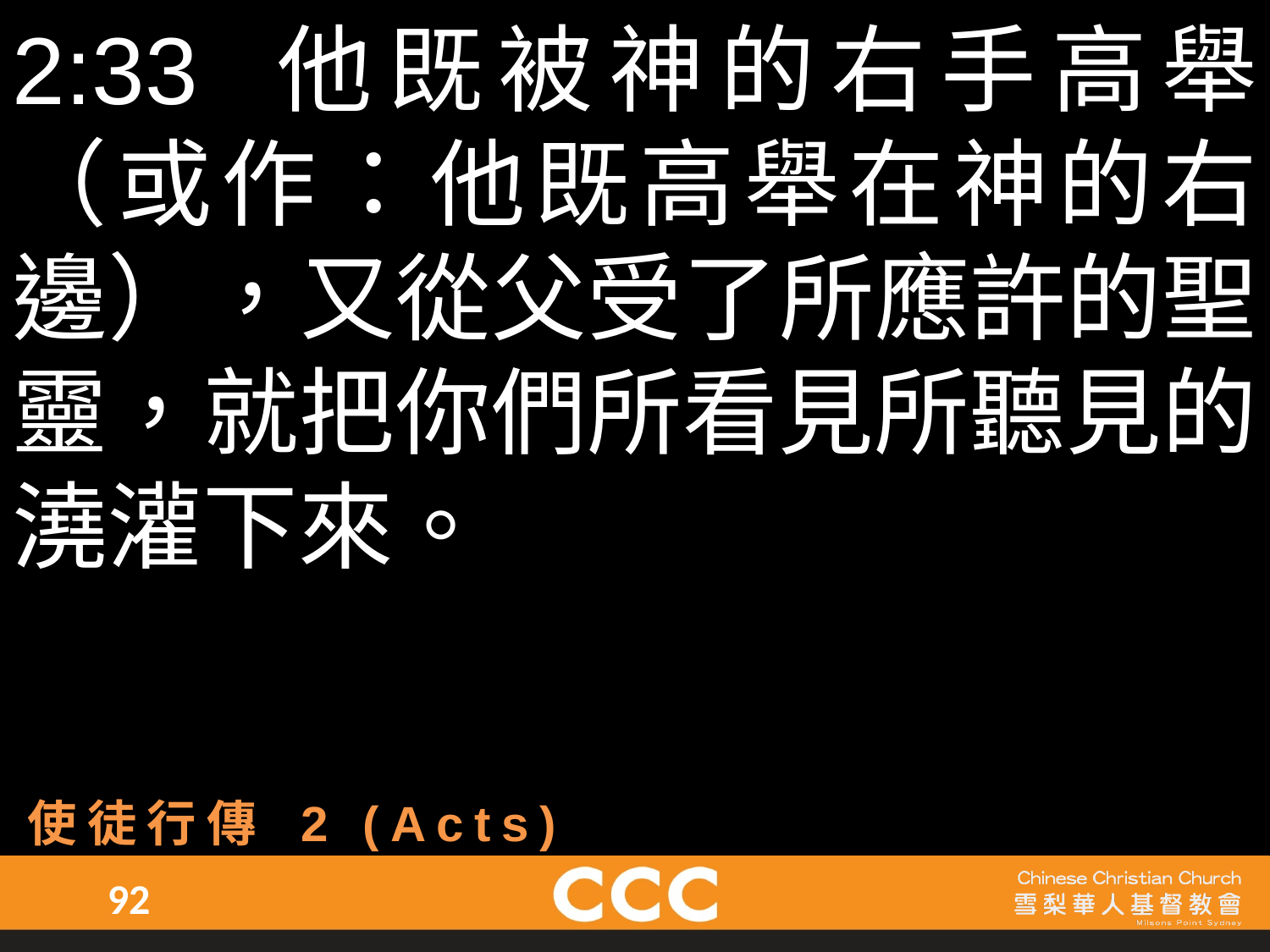

2:33 他既被神的右手高舉（或作：他既高舉在神的右邊），又從父受了所應許的聖靈，就把你們所看見所聽見的，澆灌下來。
使徒行傳 2 (Acts)
92